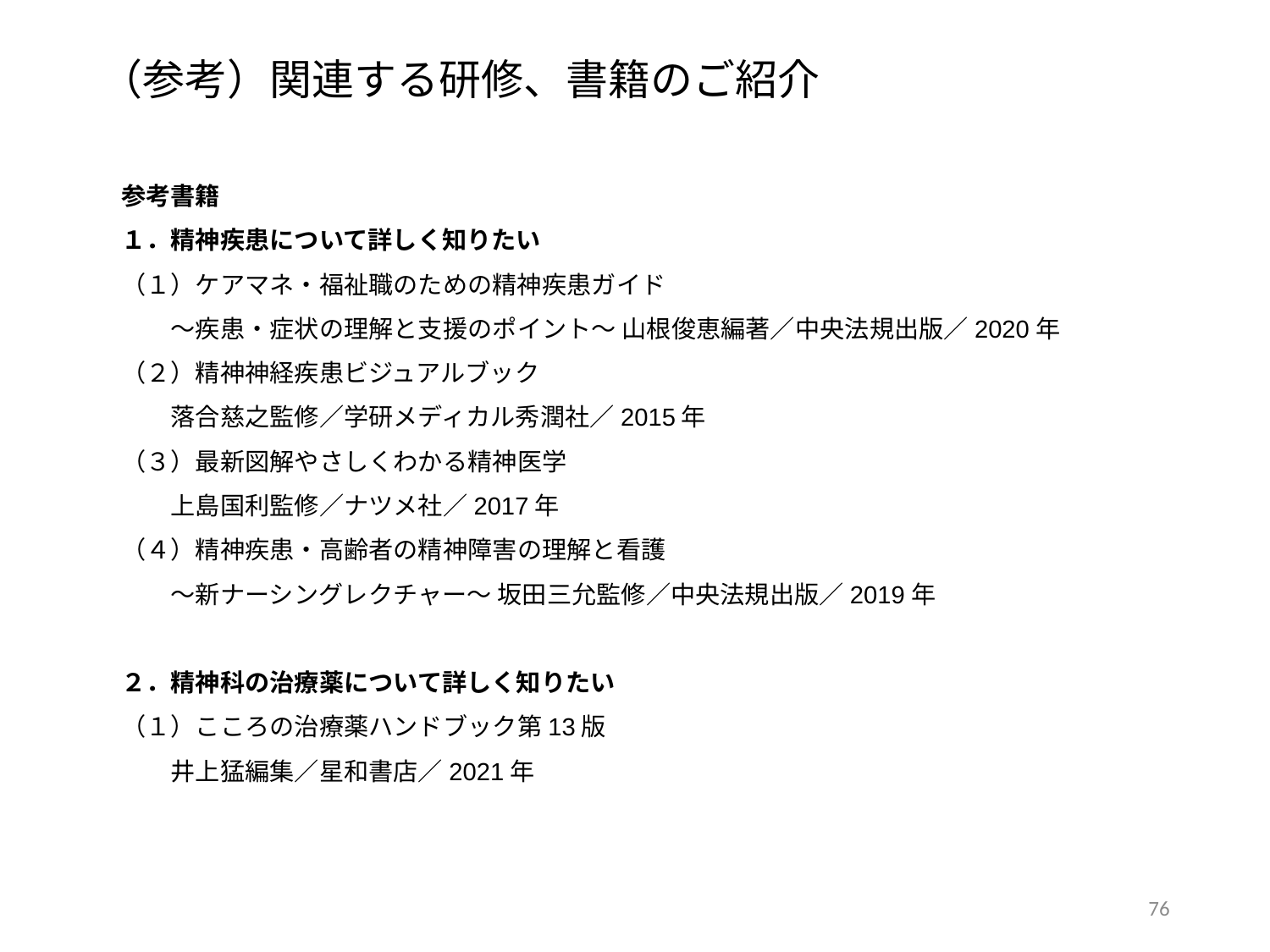

（参考）関連する研修、書籍のご紹介
参考書籍
１．精神疾患について詳しく知りたい
（１）ケアマネ・福祉職のための精神疾患ガイド
　　～疾患・症状の理解と支援のポイント～ 山根俊恵編著／中央法規出版／2020年
（２）精神神経疾患ビジュアルブック
　　落合慈之監修／学研メディカル秀潤社／2015年
（３）最新図解やさしくわかる精神医学
　　上島国利監修／ナツメ社／2017年
（４）精神疾患・高齢者の精神障害の理解と看護
　　～新ナーシングレクチャー～ 坂田三允監修／中央法規出版／2019年

２．精神科の治療薬について詳しく知りたい
（１）こころの治療薬ハンドブック第13版
　　井上猛編集／星和書店／2021年

76